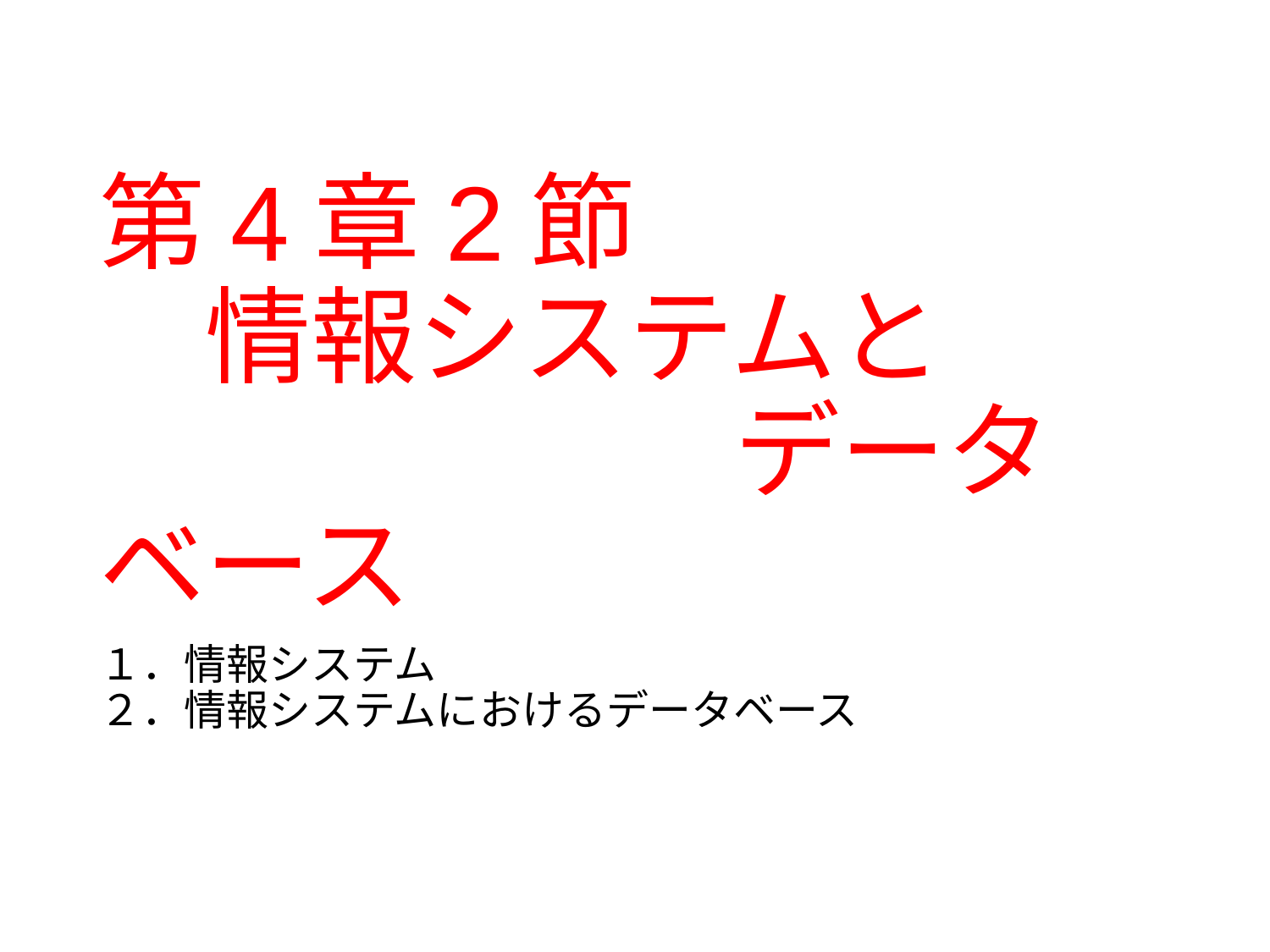

# 第4章2節 　情報システムと 　　　　　　データベース
１．情報システム
２．情報システムにおけるデータベース